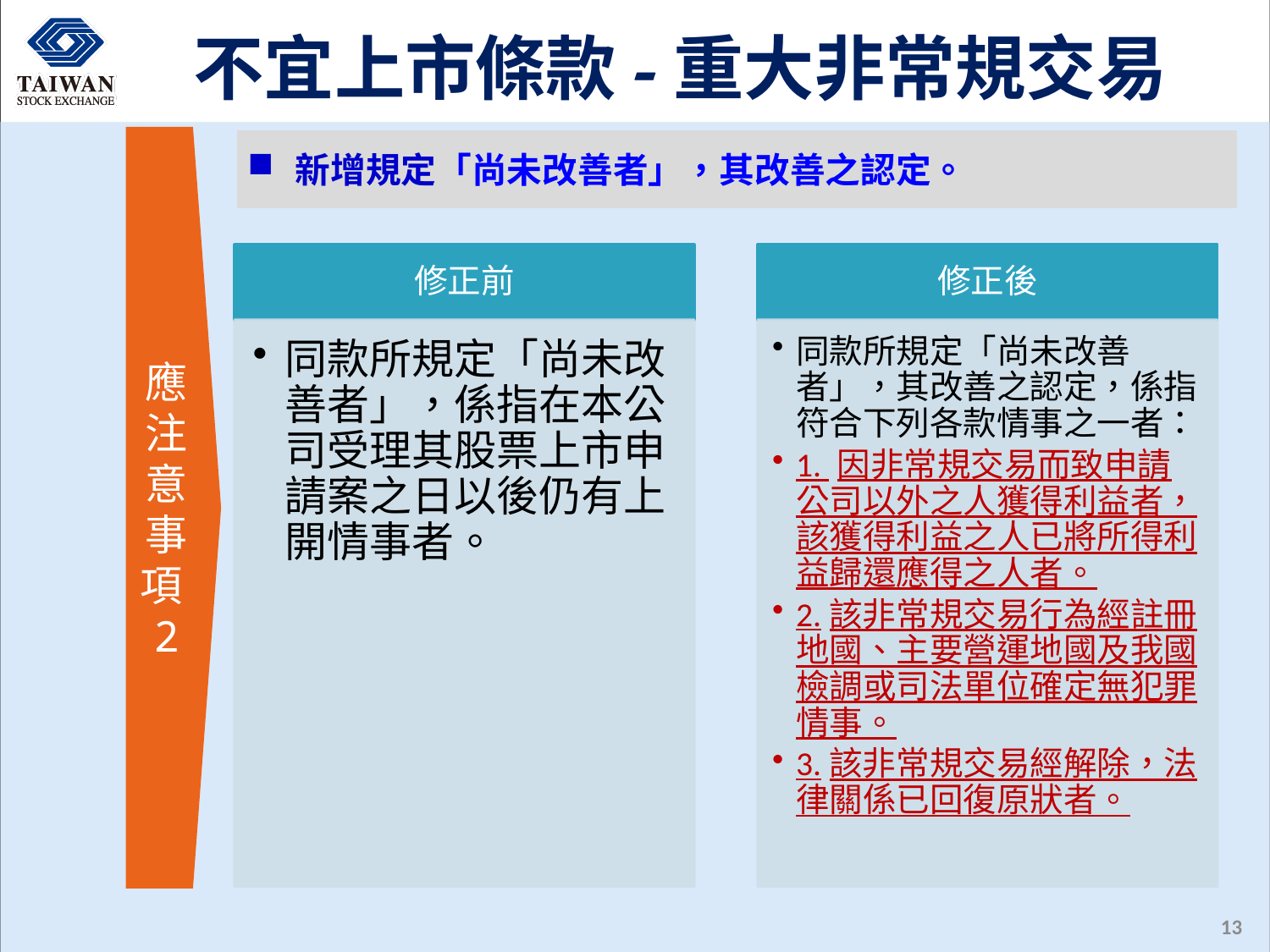

# 不宜上市條款-重大非常規交易
應注意事項2
新增規定「尚未改善者」，其改善之認定。
修正前
同款所規定「尚未改善者」，係指在本公司受理其股票上市申請案之日以後仍有上開情事者。
修正後
同款所規定「尚未改善者」，其改善之認定，係指符合下列各款情事之一者：
1. 因非常規交易而致申請公司以外之人獲得利益者，該獲得利益之人已將所得利益歸還應得之人者。
2.該非常規交易行為經註冊地國、主要營運地國及我國檢調或司法單位確定無犯罪情事。
3.該非常規交易經解除，法律關係已回復原狀者。
13